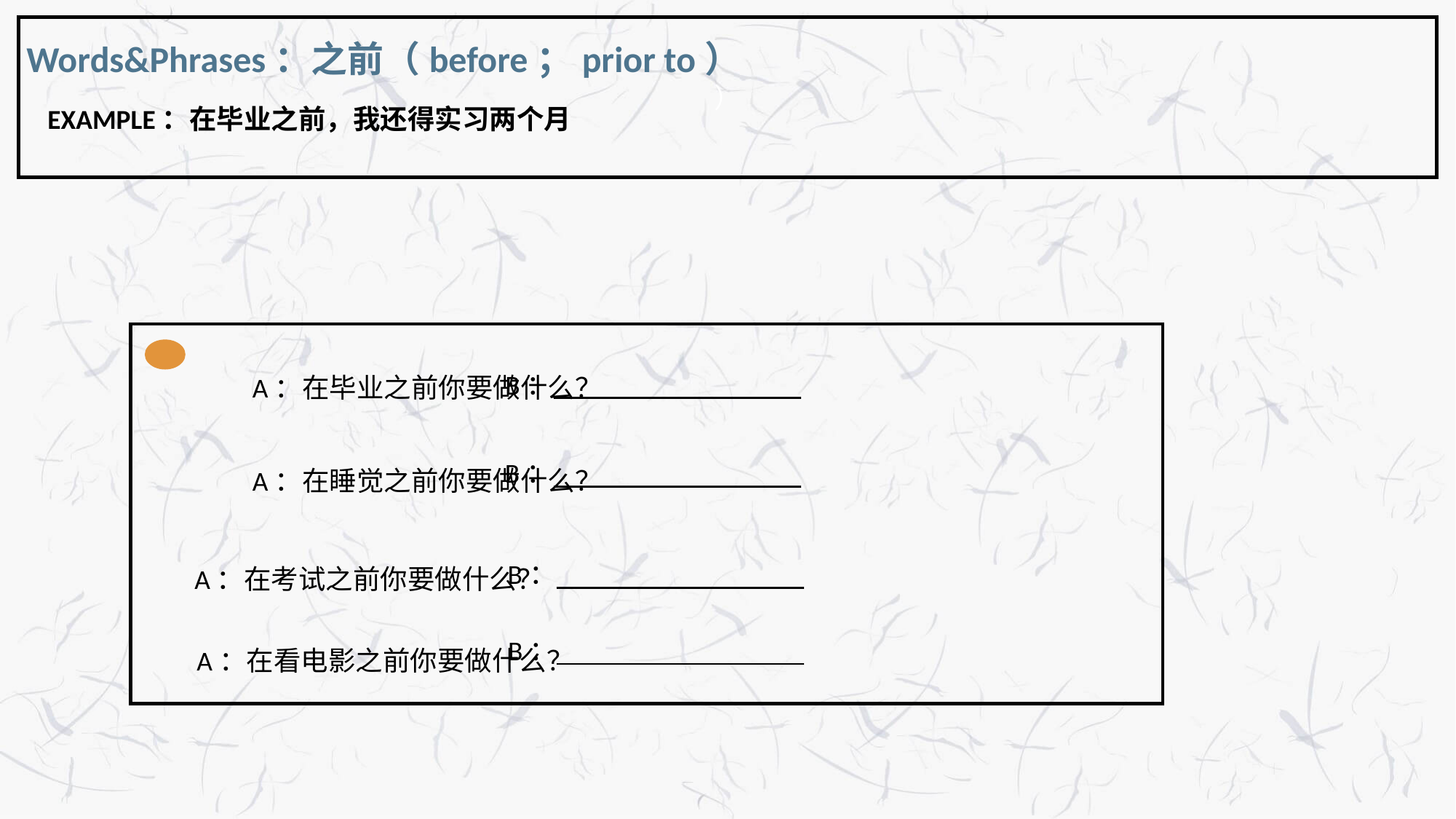

）
Words&Phrases：之前（before；prior to）

EXAMPLE：在毕业之前，我还得实习两个月

B：
A：在毕业之前你要做什么？
B：
A：在睡觉之前你要做什么？
B：
A：在考试之前你要做什么？
B：
A：在看电影之前你要做什么？